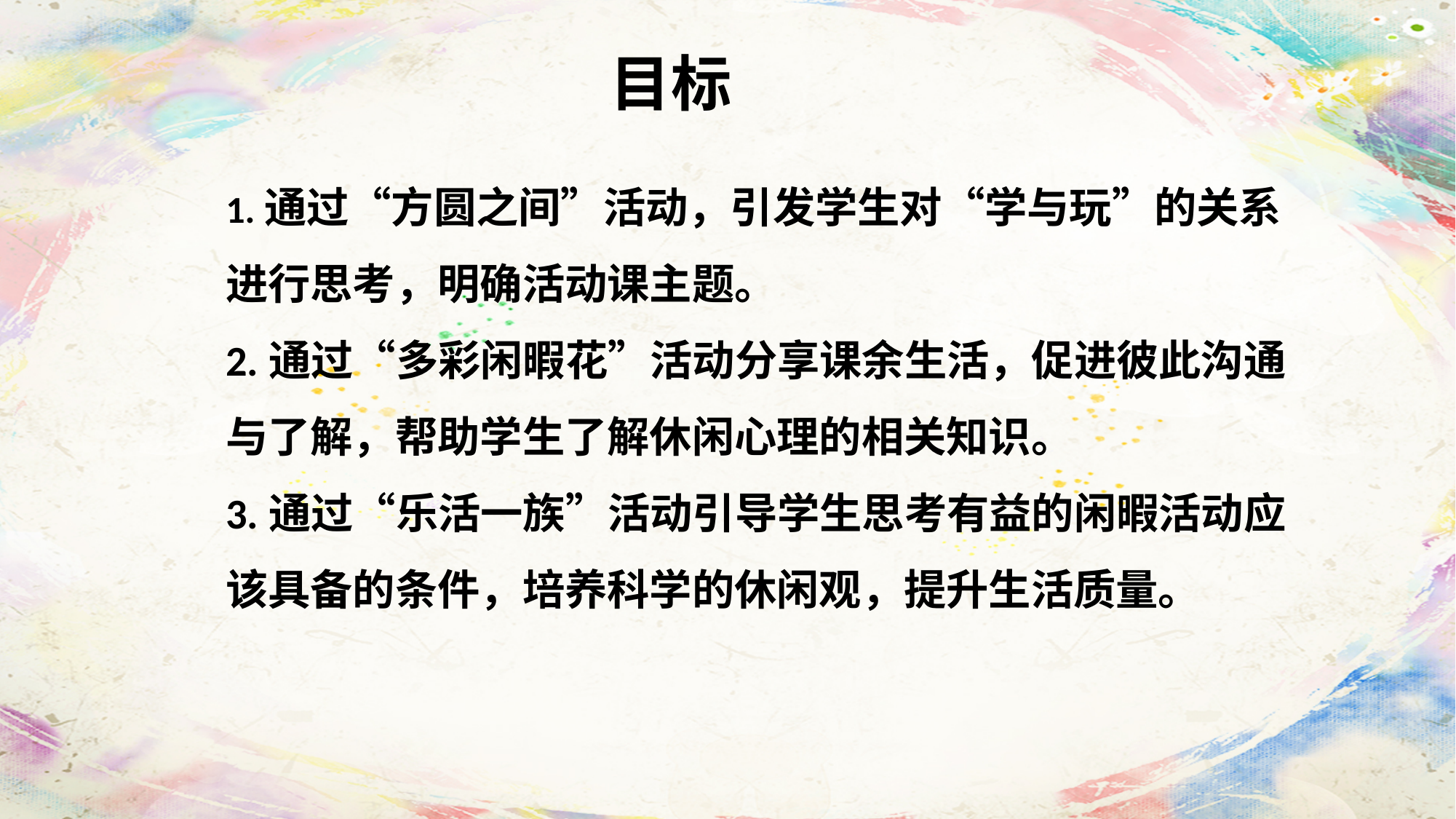

目标
1.通过“方圆之间”活动，引发学生对“学与玩”的关系进行思考，明确活动课主题。
2.通过“多彩闲暇花”活动分享课余生活，促进彼此沟通与了解，帮助学生了解休闲心理的相关知识。
3.通过“乐活一族”活动引导学生思考有益的闲暇活动应该具备的条件，培养科学的休闲观，提升生活质量。